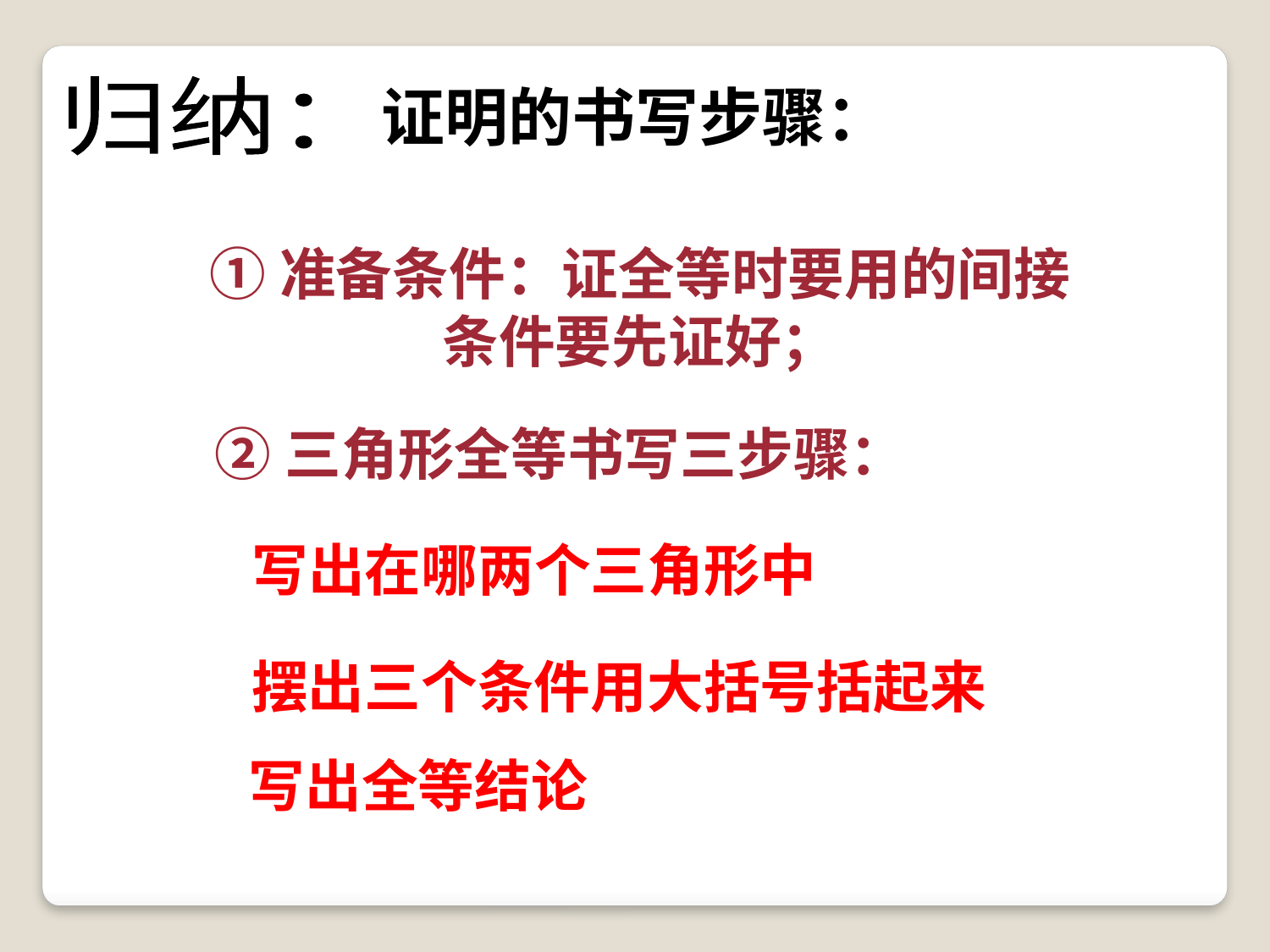

证明的书写步骤：
归纳：
①准备条件：证全等时要用的间接条件要先证好；
②三角形全等书写三步骤：
写出在哪两个三角形中
摆出三个条件用大括号括起来
写出全等结论